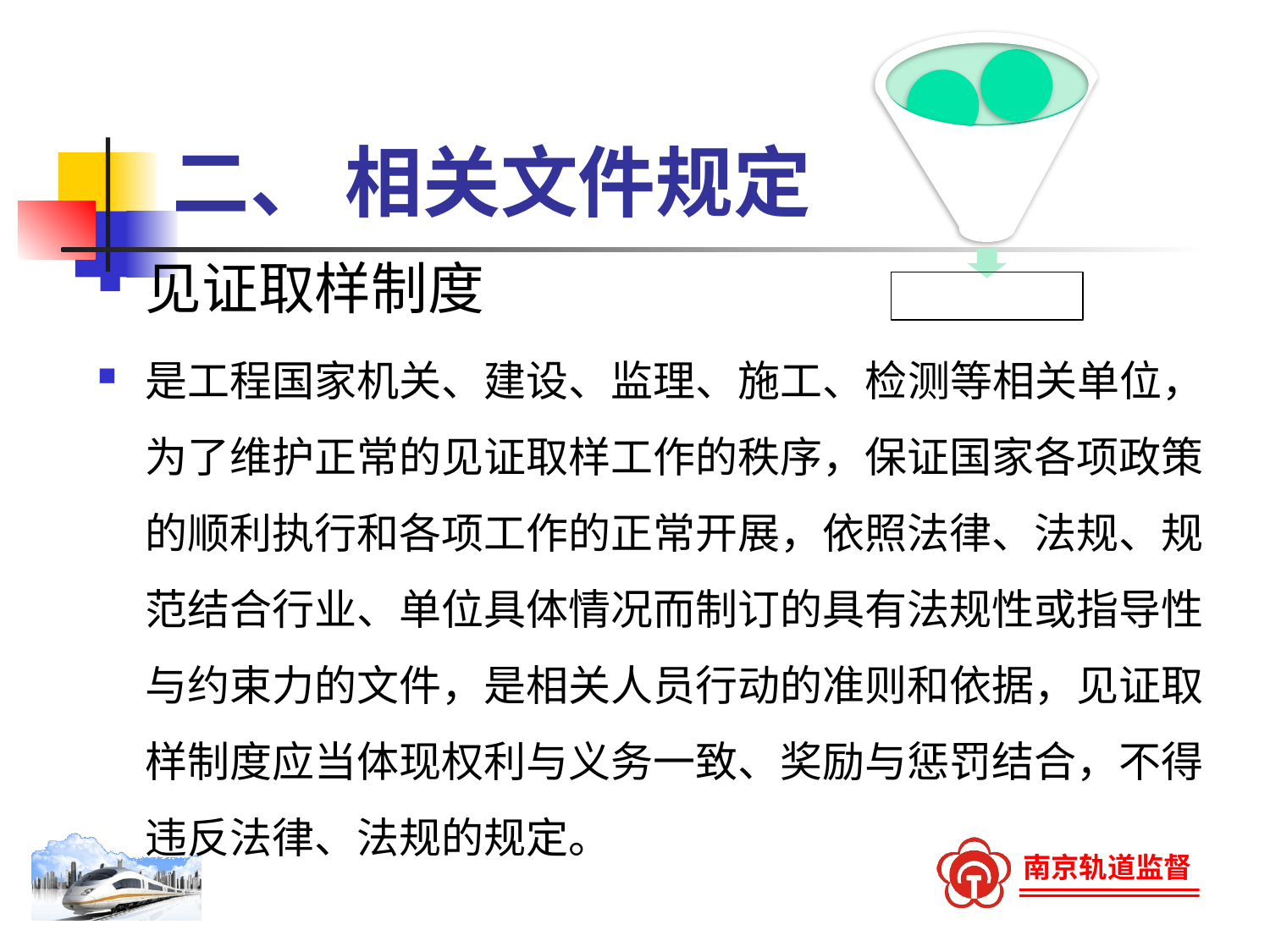

# 二、 相关文件规定
见证取样制度
是工程国家机关、建设、监理、施工、检测等相关单位，为了维护正常的见证取样工作的秩序，保证国家各项政策的顺利执行和各项工作的正常开展，依照法律、法规、规范结合行业、单位具体情况而制订的具有法规性或指导性与约束力的文件，是相关人员行动的准则和依据，见证取样制度应当体现权利与义务一致、奖励与惩罚结合，不得违反法律、法规的规定。